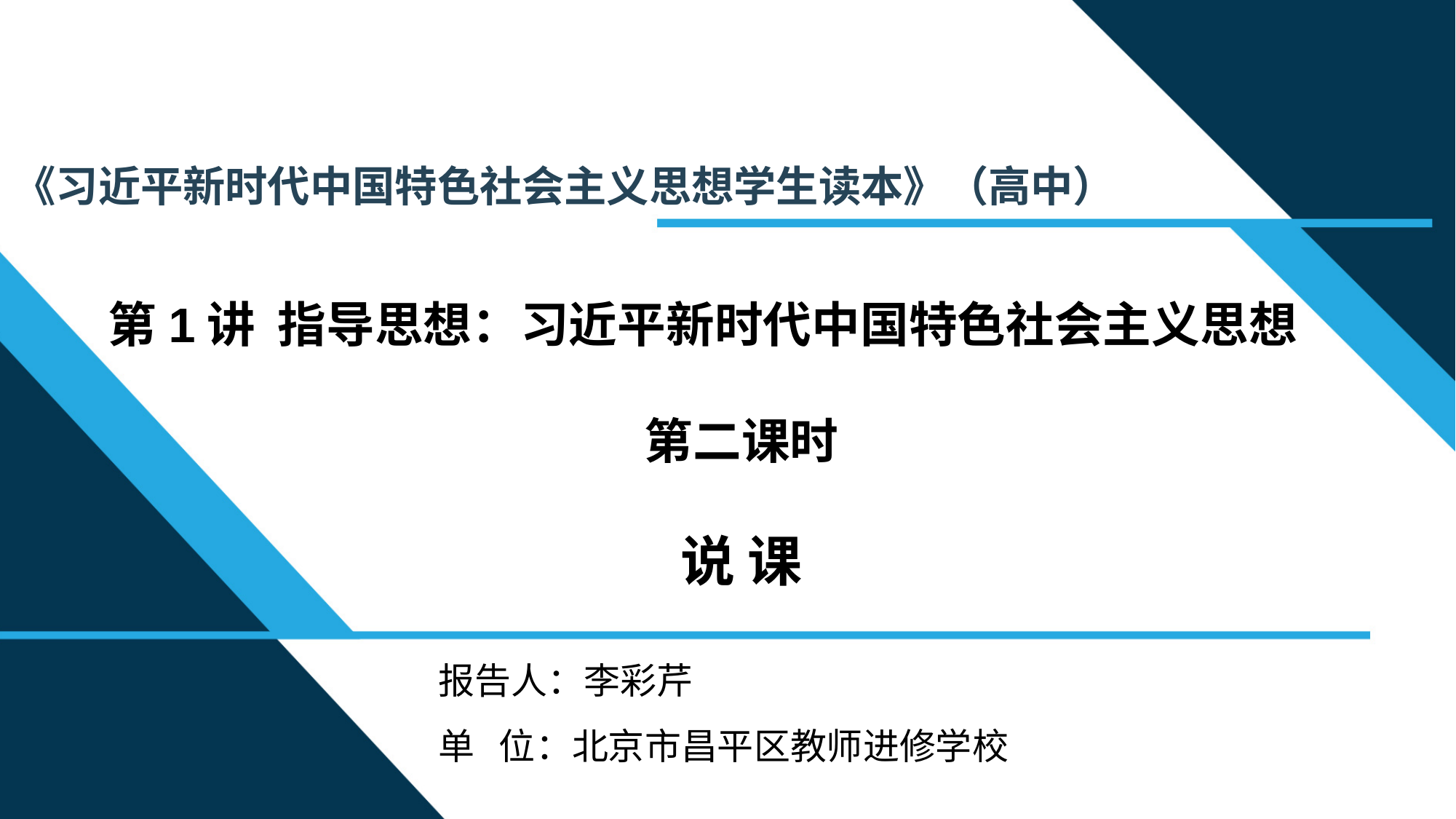

《习近平新时代中国特色社会主义思想学生读本》（高中）
      第1讲  指导思想：习近平新时代中国特色社会主义思想

第二课时

说 课

报告人：李彩芹
单   位：北京市昌平区教师进修学校